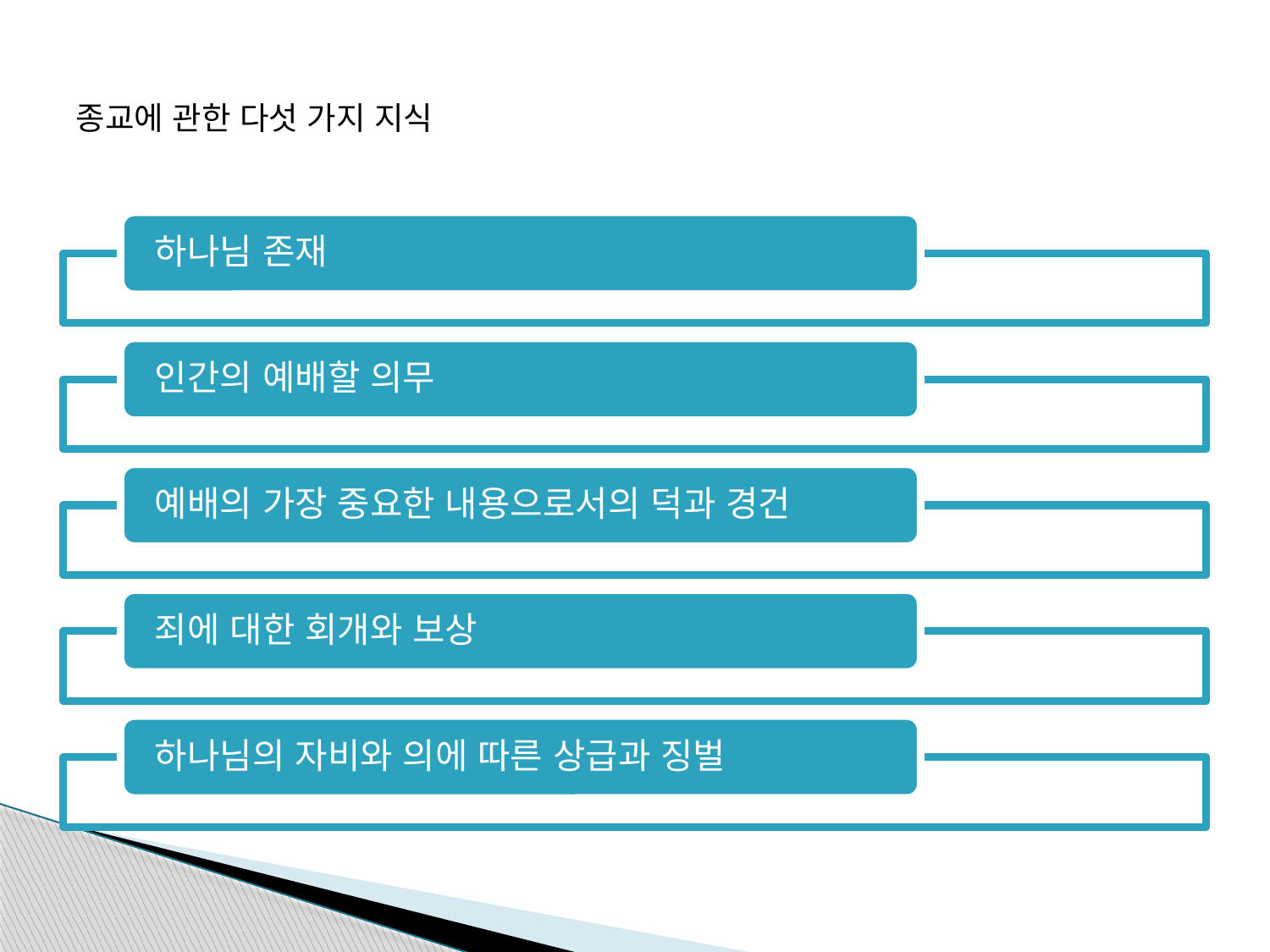

# 종교에 관한 다섯 가지 지식
하나님 존재

인간의 예배할 의무

예배의 가장 중요한 내용으로서의 덕과 경건

죄에 대한 회개와 보상

하나님의 자비와 의에 따른 상급과 징벌